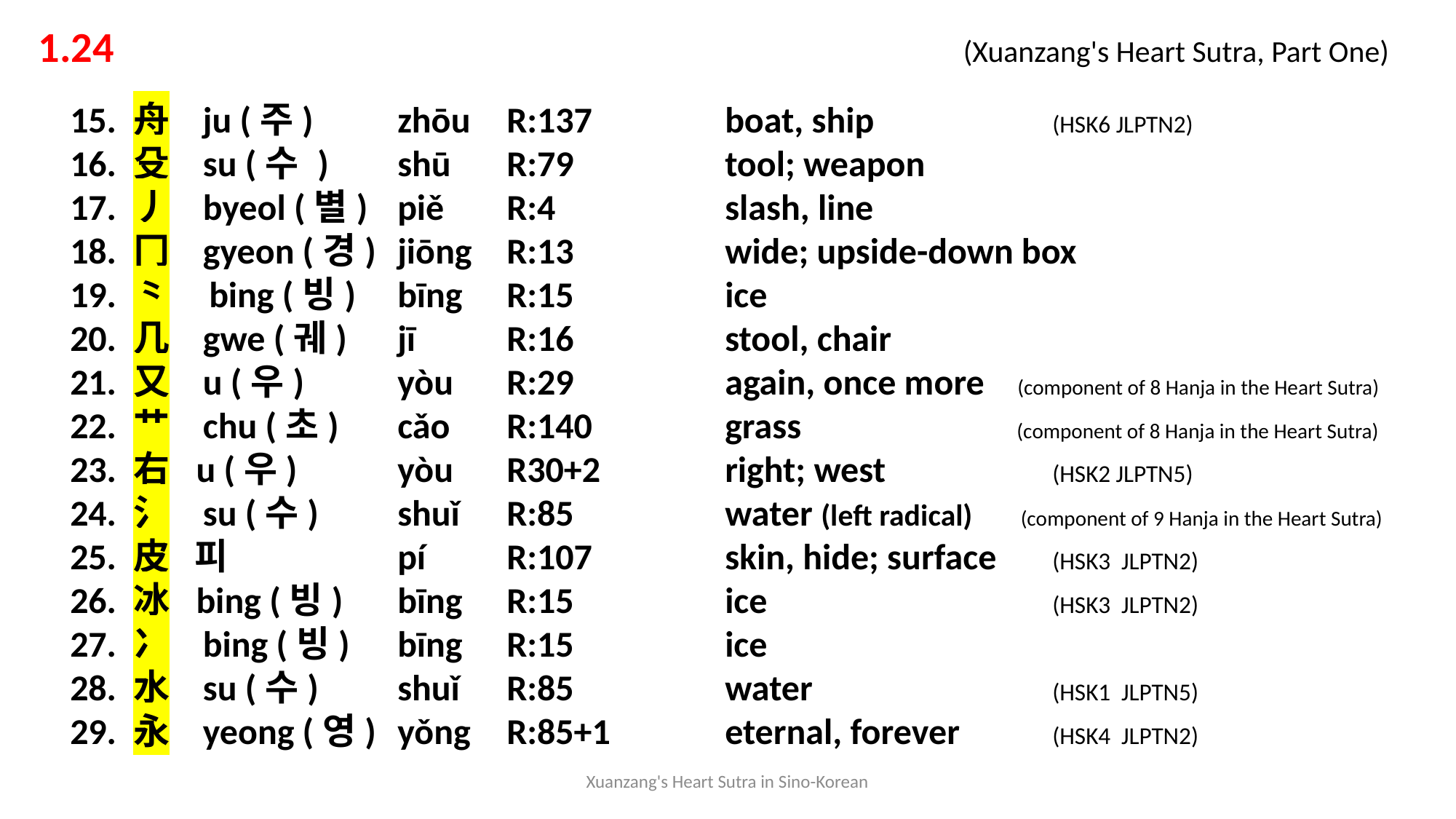

1.24  			  			                            (Xuanzang's Heart Sutra, Part One)
15. 舟   ju (주) 	zhōu	R:137		boat, ship	 	(HSK6 JLPTN2)
16. 殳   su (수 )	shū 	R:79		tool; weapon
17. 丿   byeol (별)  	piě 	R:4		slash, line
18. 冂   gyeon (경)  	jiōng  	R:13  		wide; upside-down box
19. ⺀   bing (빙)  	bīng  	R:15  		ice
20. 几   gwe (궤)     	jī   	R:16      	stool, chair
21. 又   u (우)   	yòu    	R:29    		again, once more    (component of 8 Hanja in the Heart Sutra)
22. 艹   chu (초)   	cǎo   	R:140   	grass		         (component of 8 Hanja in the Heart Sutra)
23. 右	 u (우)    	yòu   	R30+2  	right; west		(HSK2 JLPTN5)
24. 氵   su (수)  	shuǐ  	R:85  		water (left radical)       (component of 9 Hanja in the Heart Sutra)
25. 皮   피    		pí   	R:107   	skin, hide; surface    	(HSK3  JLPTN2)
26. 冰	 bing (빙)  	bīng  	R:15  		ice 			(HSK3  JLPTN2)
27. 冫   bing (빙)  	bīng  	R:15  		ice
28. 水   su (수)  	shuǐ  	R:85  		water    		(HSK1  JLPTN5)
29. 永   yeong (영)  	yǒng  	R:85+1   	eternal, forever   	(HSK4  JLPTN2)

Xuanzang's Heart Sutra in Sino-Korean